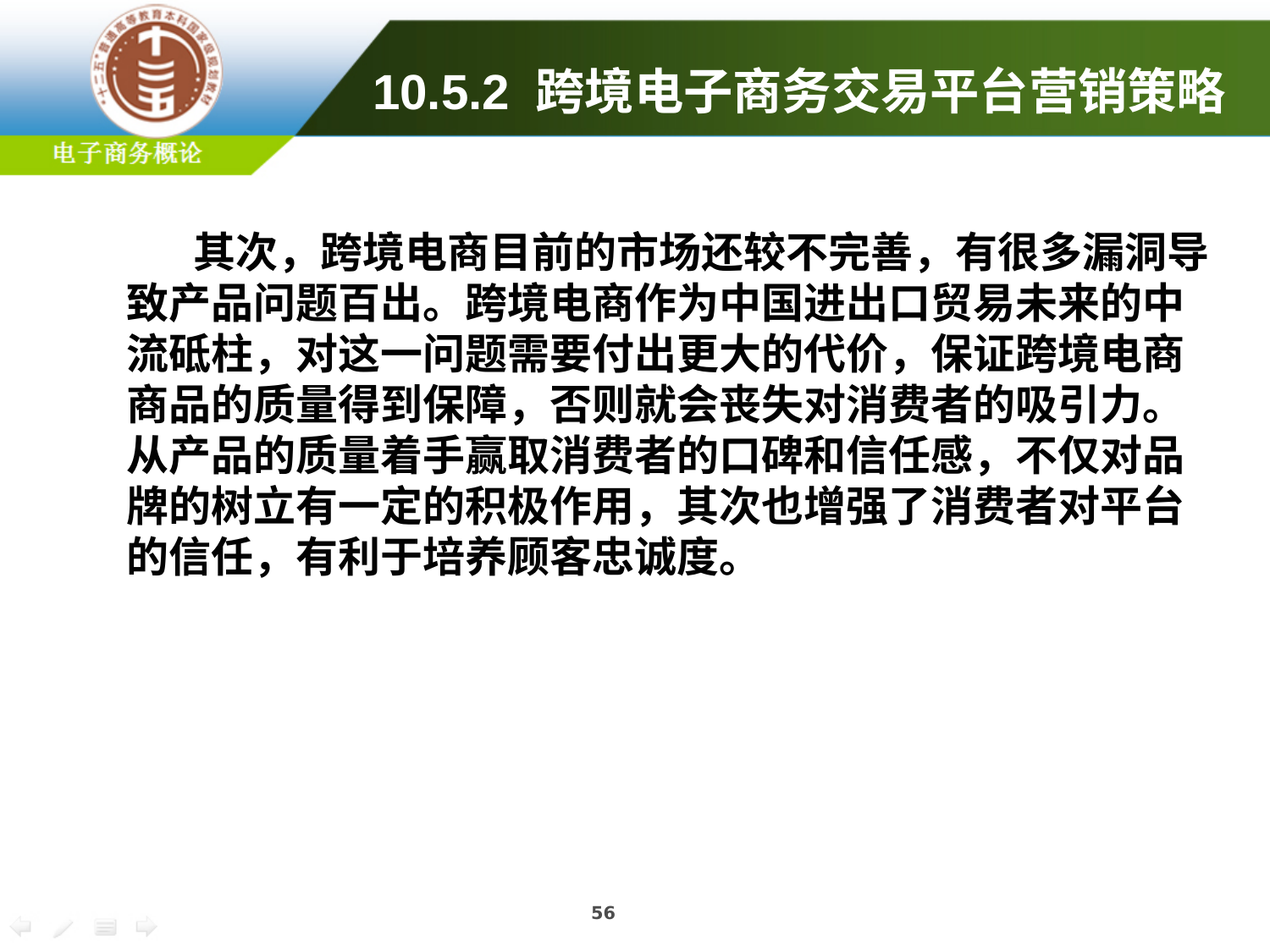

10.5.2 跨境电子商务交易平台营销策略
           其次，跨境电商目前的市场还较不完善，有很多漏洞导致产品问题百出。跨境电商作为中国进出口贸易未来的中流砥柱，对这一问题需要付出更大的代价，保证跨境电商商品的质量得到保障，否则就会丧失对消费者的吸引力。从产品的质量着手赢取消费者的口碑和信任感，不仅对品牌的树立有一定的积极作用，其次也增强了消费者对平台的信任，有利于培养顾客忠诚度。

56